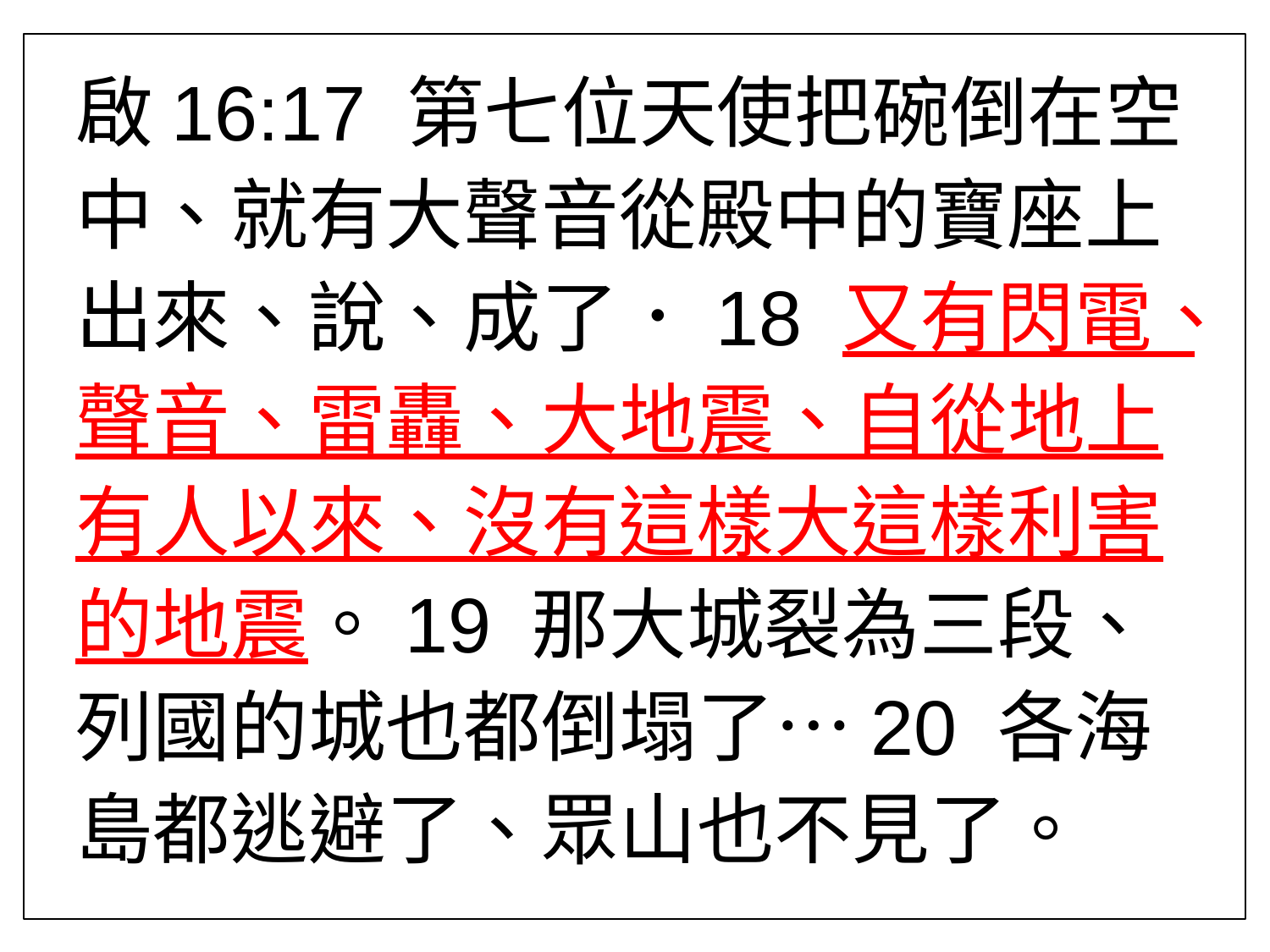

啟16:17 第七位天使把碗倒在空中、就有大聲音從殿中的寶座上出來、說、成了．18 又有閃電、聲音、雷轟、大地震、自從地上有人以來、沒有這樣大這樣利害的地震。19 那大城裂為三段、列國的城也都倒塌了…20 各海島都逃避了、眾山也不見了。